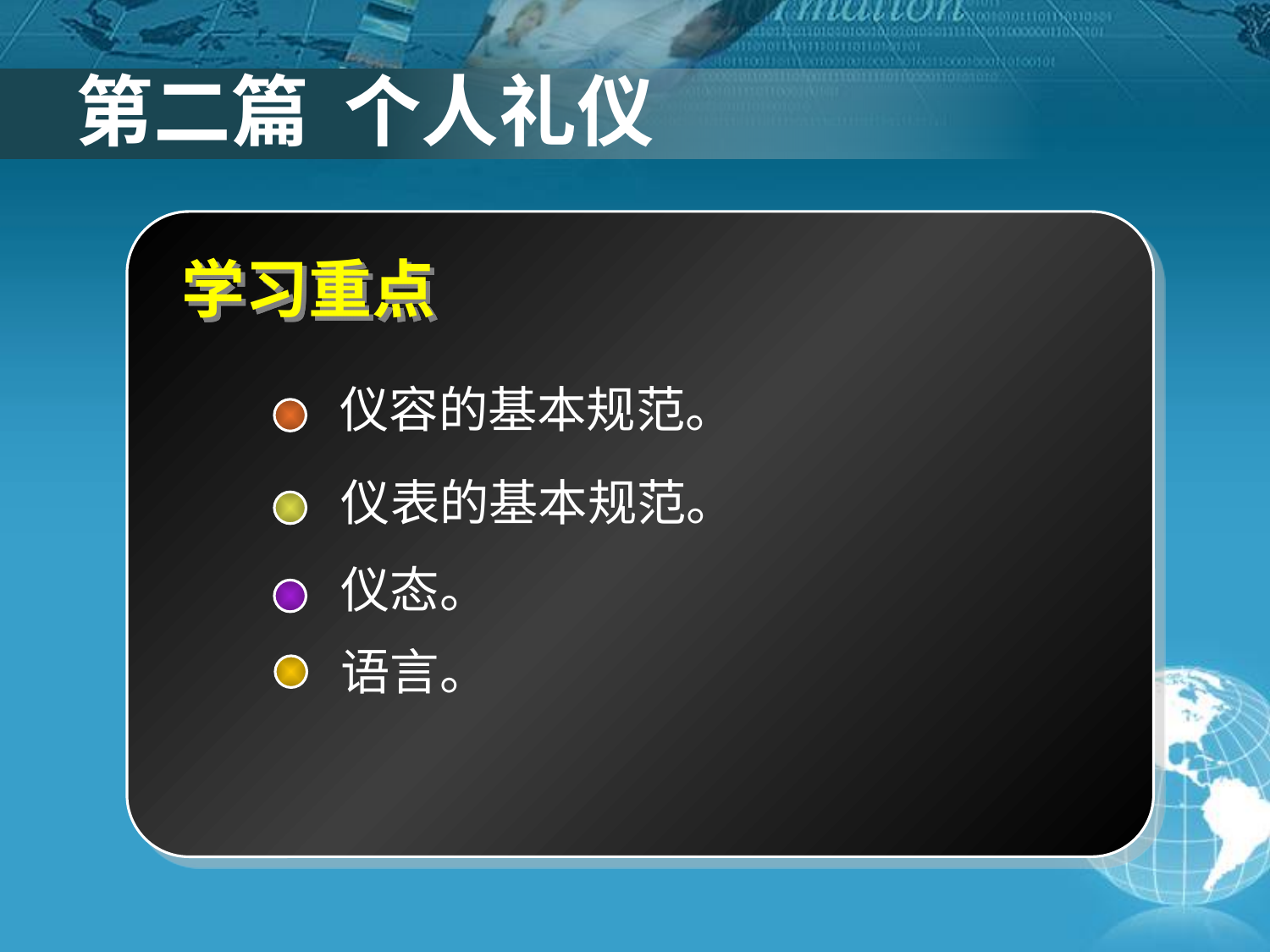

第二篇  个人礼仪

学习重点
仪容的基本规范。

仪表的基本规范。

仪态。

语言。